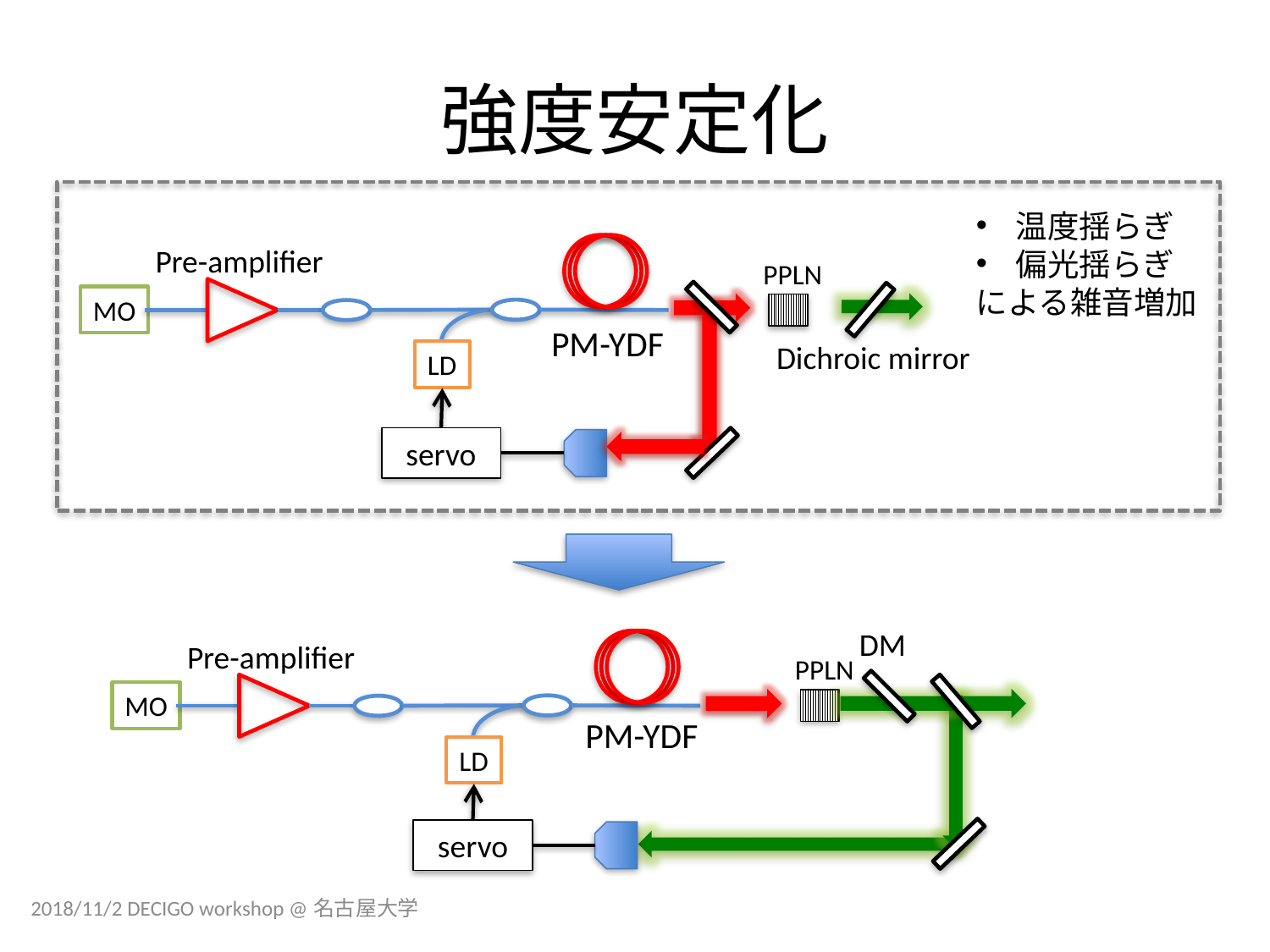

# 強度安定化

温度揺らぎ
偏光揺らぎ
による雑音増加

PPLN

MO

PM-YDF
LD
Pre-amplifier
servo

Dichroic mirror

DM

PPLN

MO

PM-YDF
LD
Pre-amplifier
servo

2018/11/2 DECIGO workshop @名古屋大学